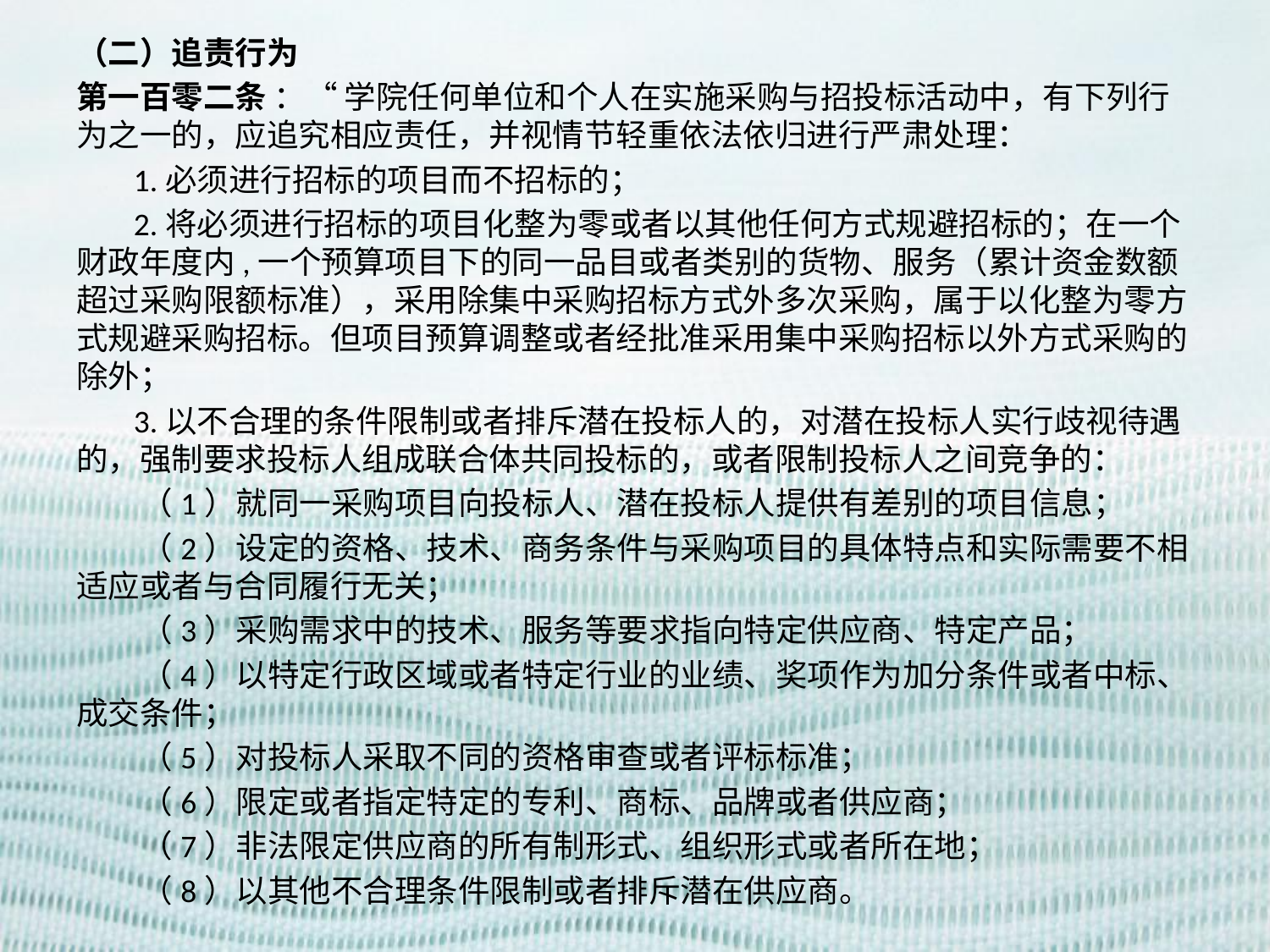

（二）追责行为
第一百零二条 ：“ 学院任何单位和个人在实施采购与招投标活动中，有下列行为之一的，应追究相应责任，并视情节轻重依法依归进行严肃处理：
        1.必须进行招标的项目而不招标的；
        2.将必须进行招标的项目化整为零或者以其他任何方式规避招标的；在一个财政年度内,一个预算项目下的同一品目或者类别的货物、服务（累计资金数额超过采购限额标准），采用除集中采购招标方式外多次采购，属于以化整为零方式规避采购招标。但项目预算调整或者经批准采用集中采购招标以外方式采购的除外；
        3.以不合理的条件限制或者排斥潜在投标人的，对潜在投标人实行歧视待遇的，强制要求投标人组成联合体共同投标的，或者限制投标人之间竞争的：
        （1）就同一采购项目向投标人、潜在投标人提供有差别的项目信息；
        （2）设定的资格、技术、商务条件与采购项目的具体特点和实际需要不相适应或者与合同履行无关；
        （3）采购需求中的技术、服务等要求指向特定供应商、特定产品；
        （4）以特定行政区域或者特定行业的业绩、奖项作为加分条件或者中标、成交条件；
        （5）对投标人采取不同的资格审查或者评标标准；
        （6）限定或者指定特定的专利、商标、品牌或者供应商；
        （7）非法限定供应商的所有制形式、组织形式或者所在地；
        （8）以其他不合理条件限制或者排斥潜在供应商。